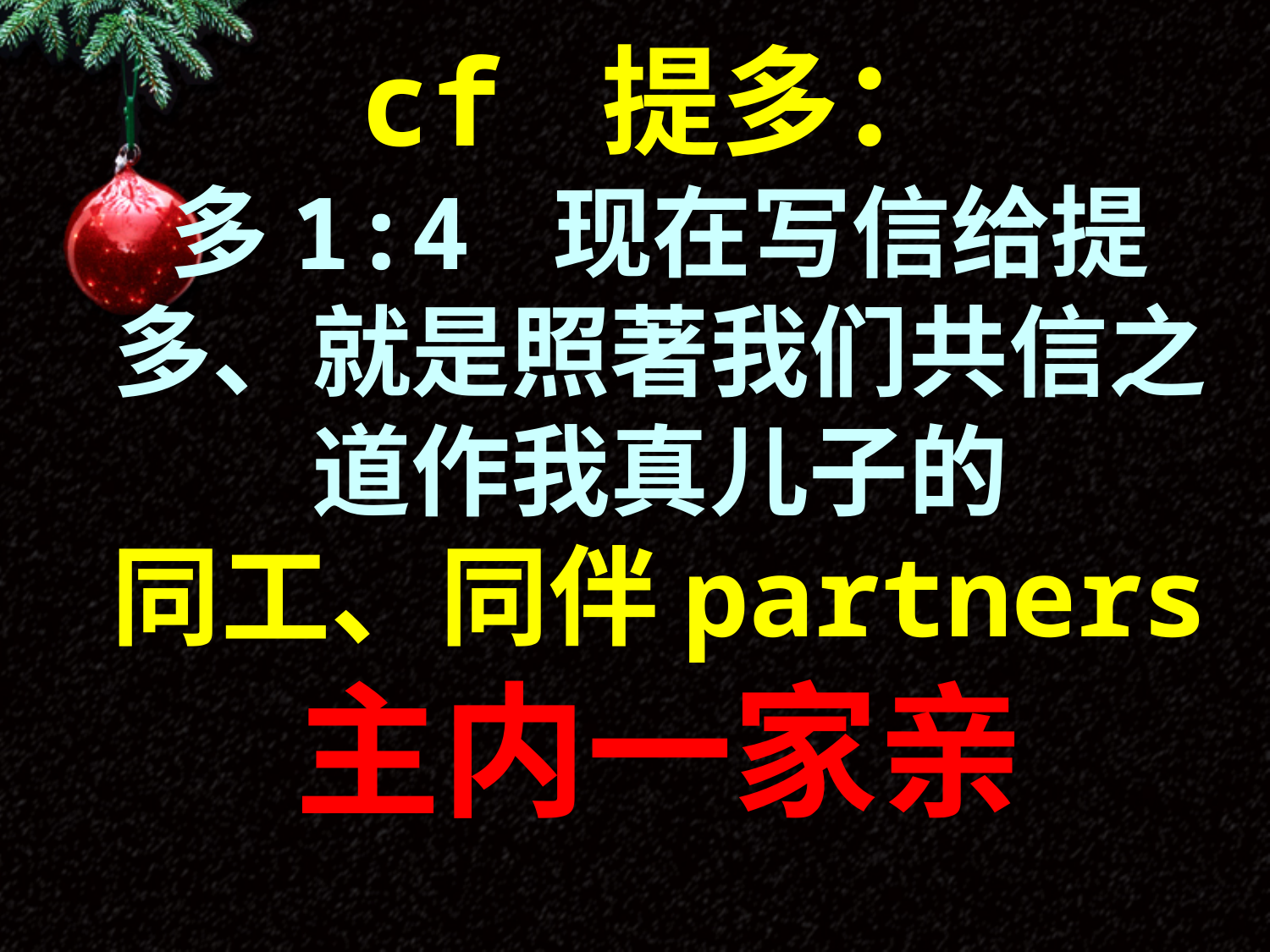

cf 提多：
多1:4 现在写信给提多、就是照著我们共信之道作我真儿子的
同工、同伴partners
主内一家亲